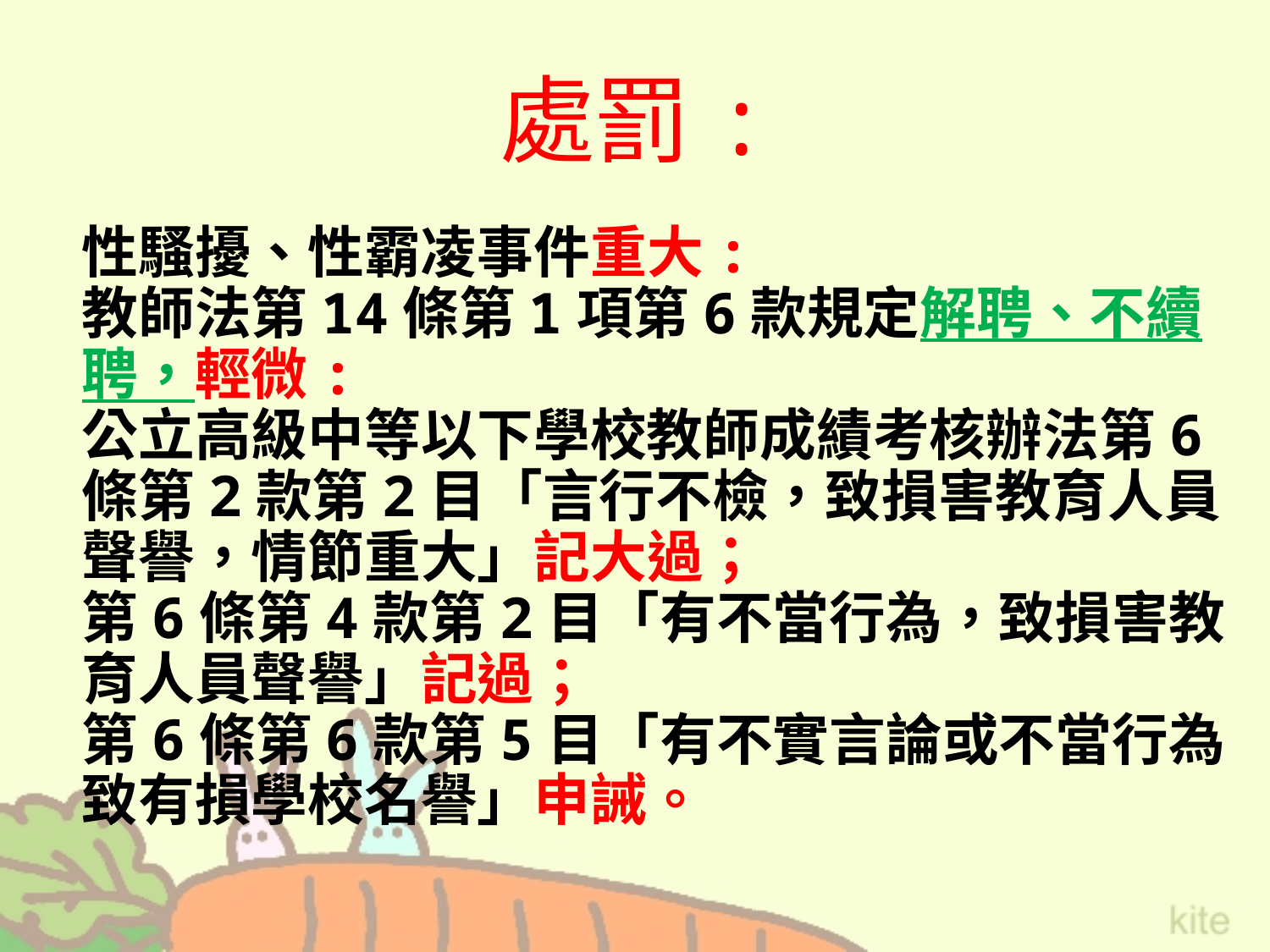

# 處罰:
性騷擾、性霸凌事件重大:
教師法第14條第1項第6款規定解聘、不續聘，輕微:
公立高級中等以下學校教師成績考核辦法第6條第2款第2目「言行不檢，致損害教育人員聲譽，情節重大」記大過；
第6條第4款第2目「有不當行為，致損害教育人員聲譽」記過；
第6條第6款第5目「有不實言論或不當行為致有損學校名譽」申誡。